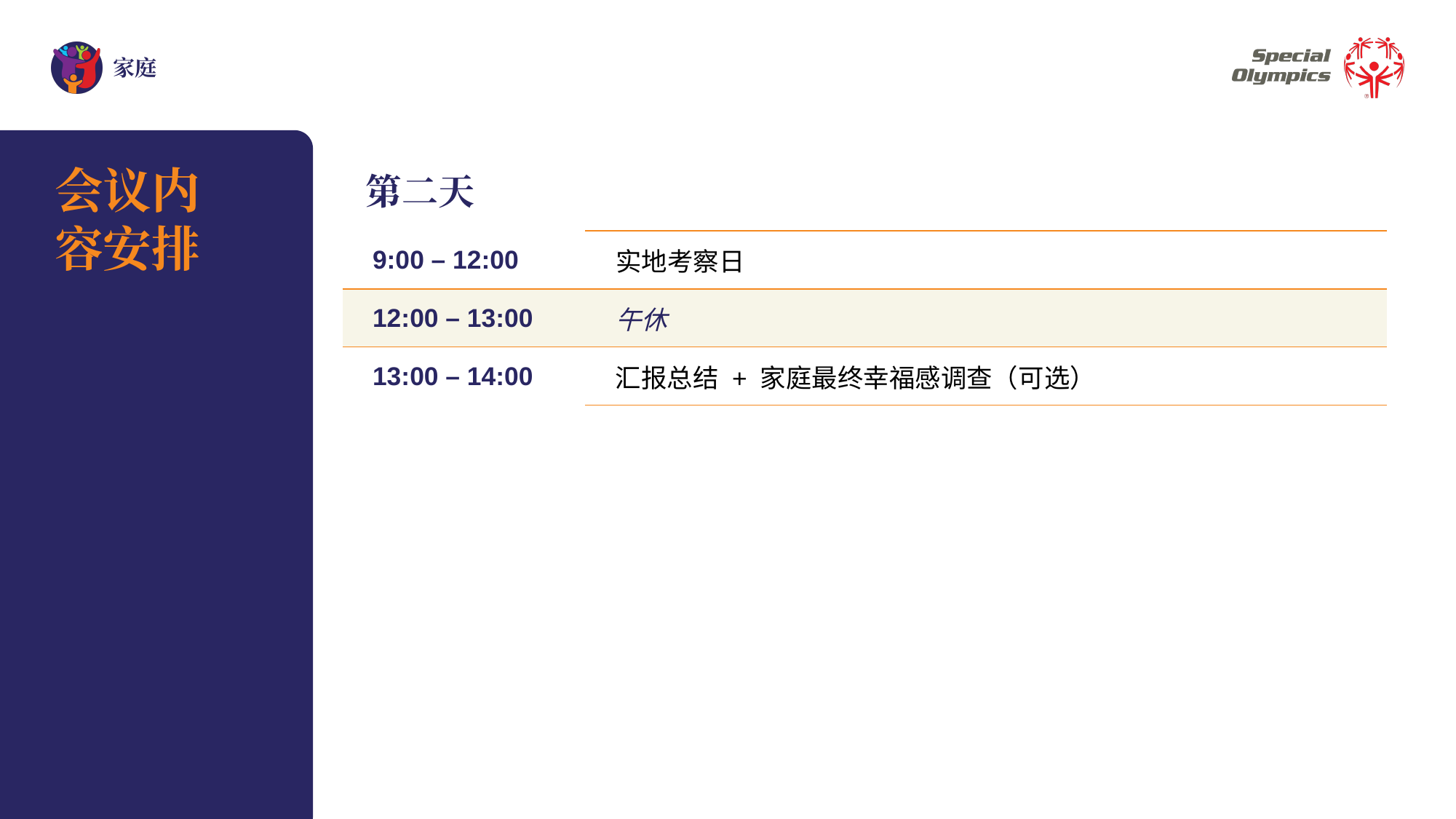

会议内
容安排
第二天
| 9:00 – 12:00 | 实地考察日 |
| --- | --- |
| 12:00 – 13:00 | 午休 |
| 13:00 – 14:00 | 汇报总结 + 家庭最终幸福感调查（可选） |